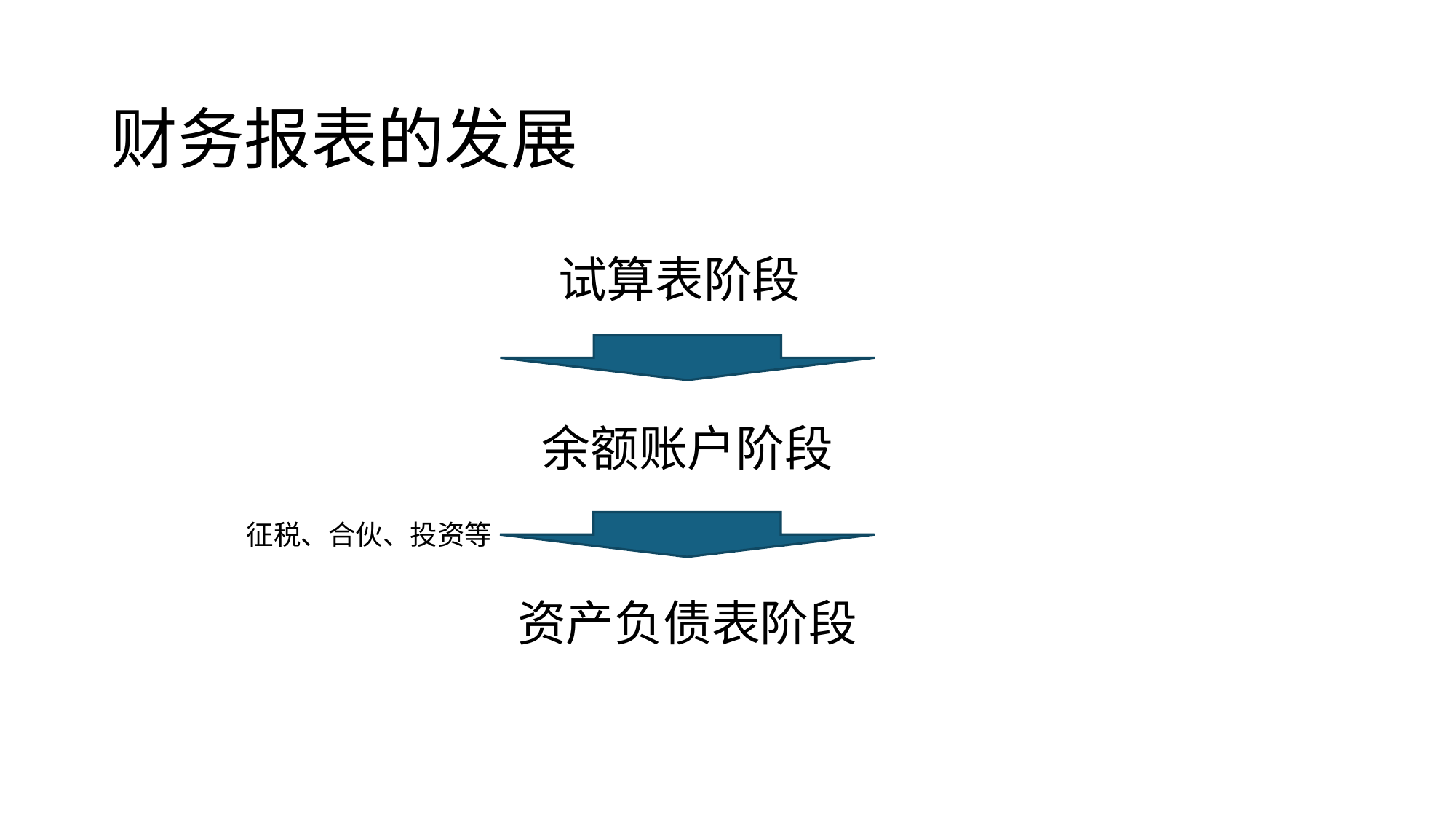

# 财务报表的发展
试算表阶段

余额账户阶段

征税、合伙、投资等
资产负债表阶段